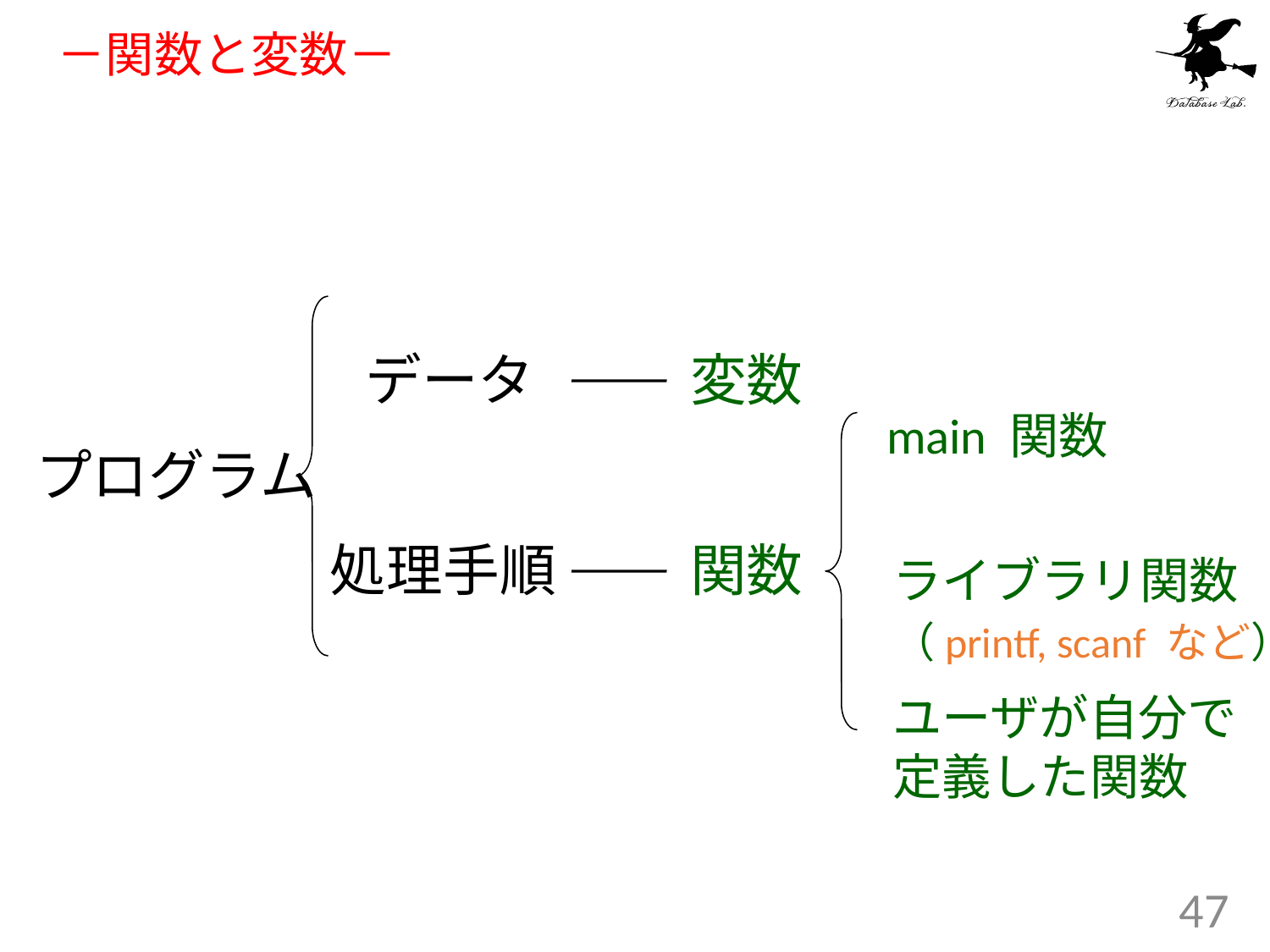

# －関数と変数－

データ
変数

main 関数

プログラム
処理手順
関数
ライブラリ関数

（printf, scanf など）
ユーザが自分で
定義した関数
47